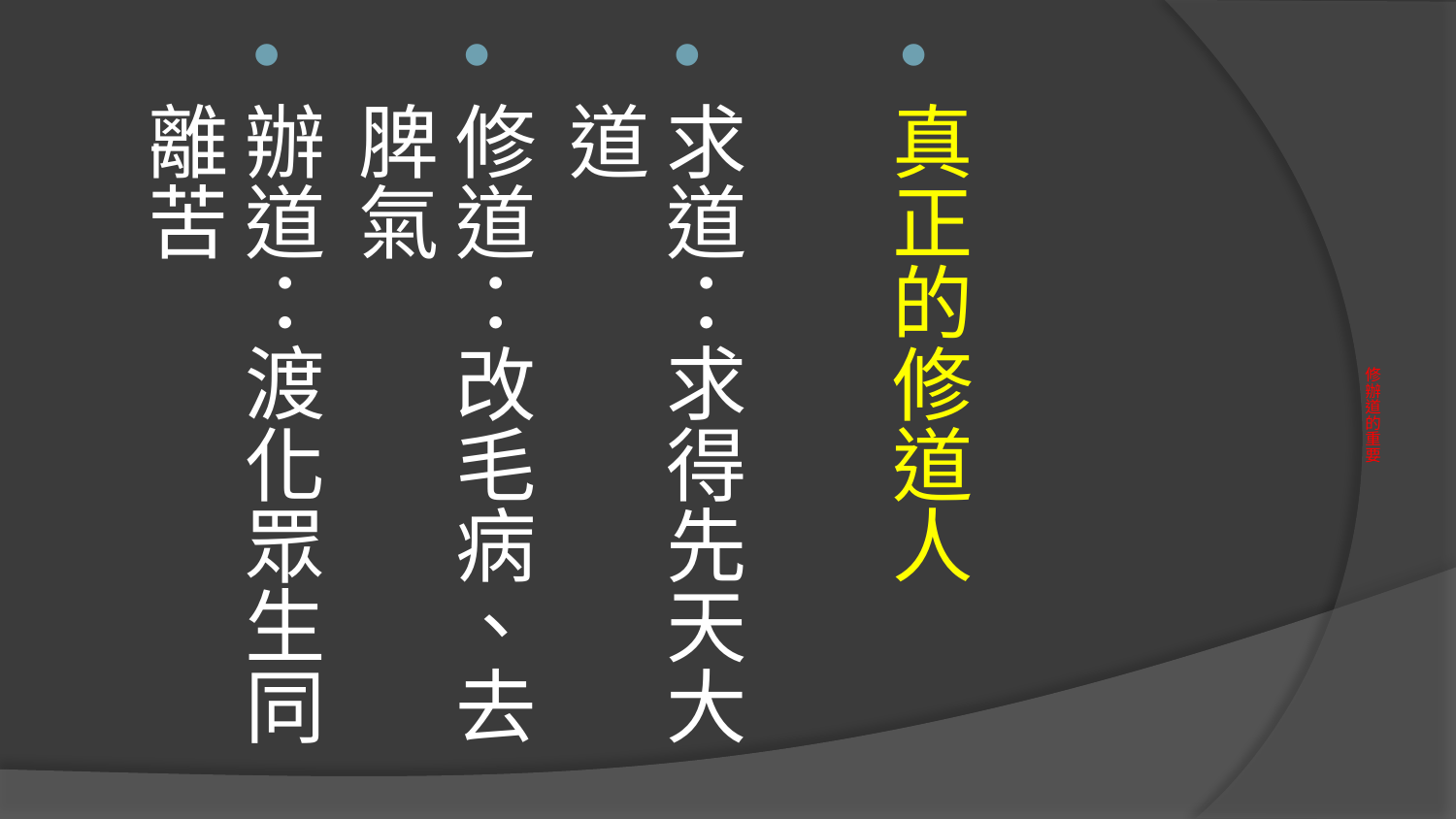

真正的修道人

求道：求得先天大道
修道：改毛病、去脾氣
辦道：渡化眾生同離苦

# 修辦道的重要